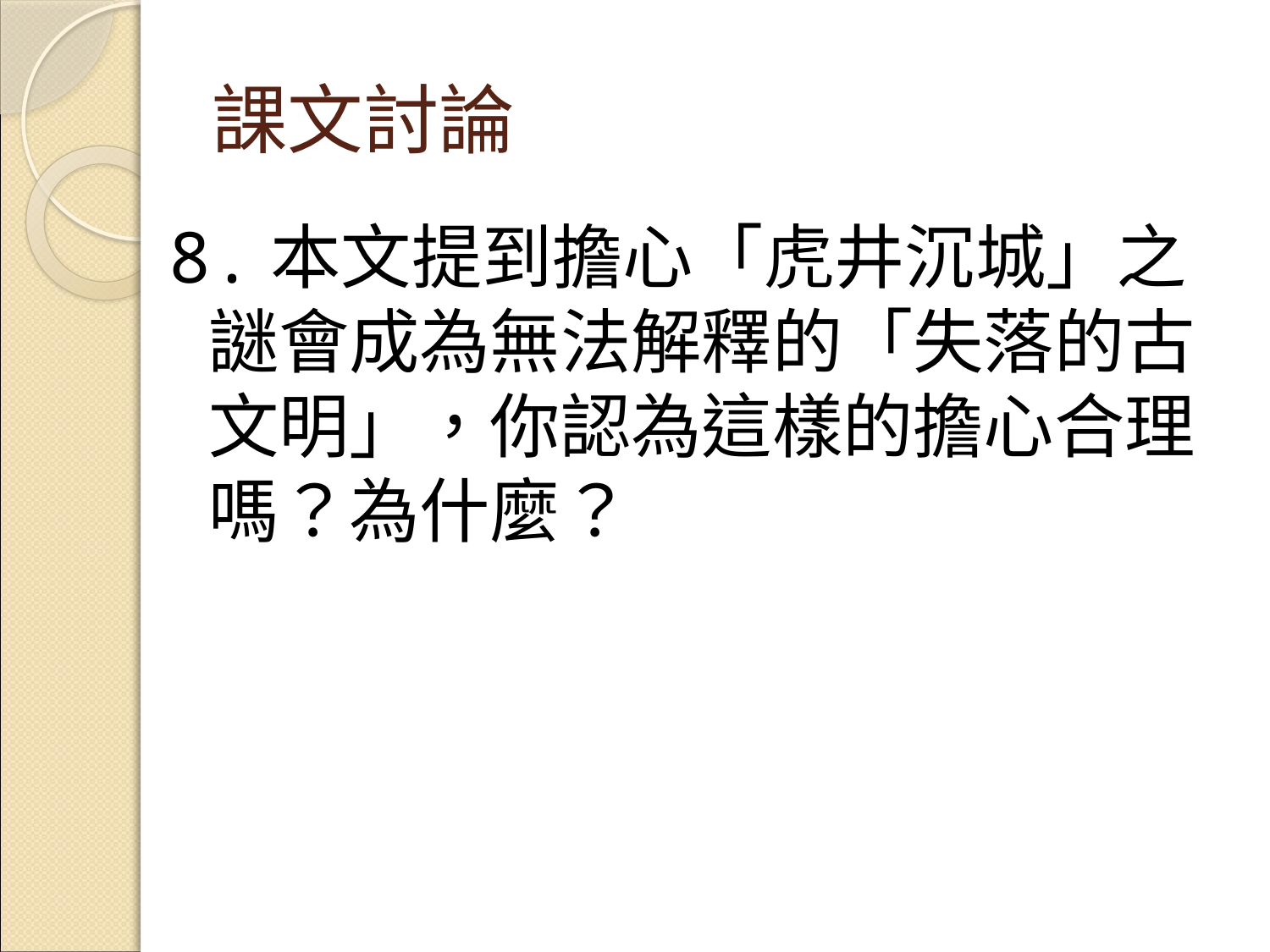

課文討論
8.本文提到擔心「虎井沉城」之謎會成為無法解釋的「失落的古文明」，你認為這樣的擔心合理嗎？為什麼？